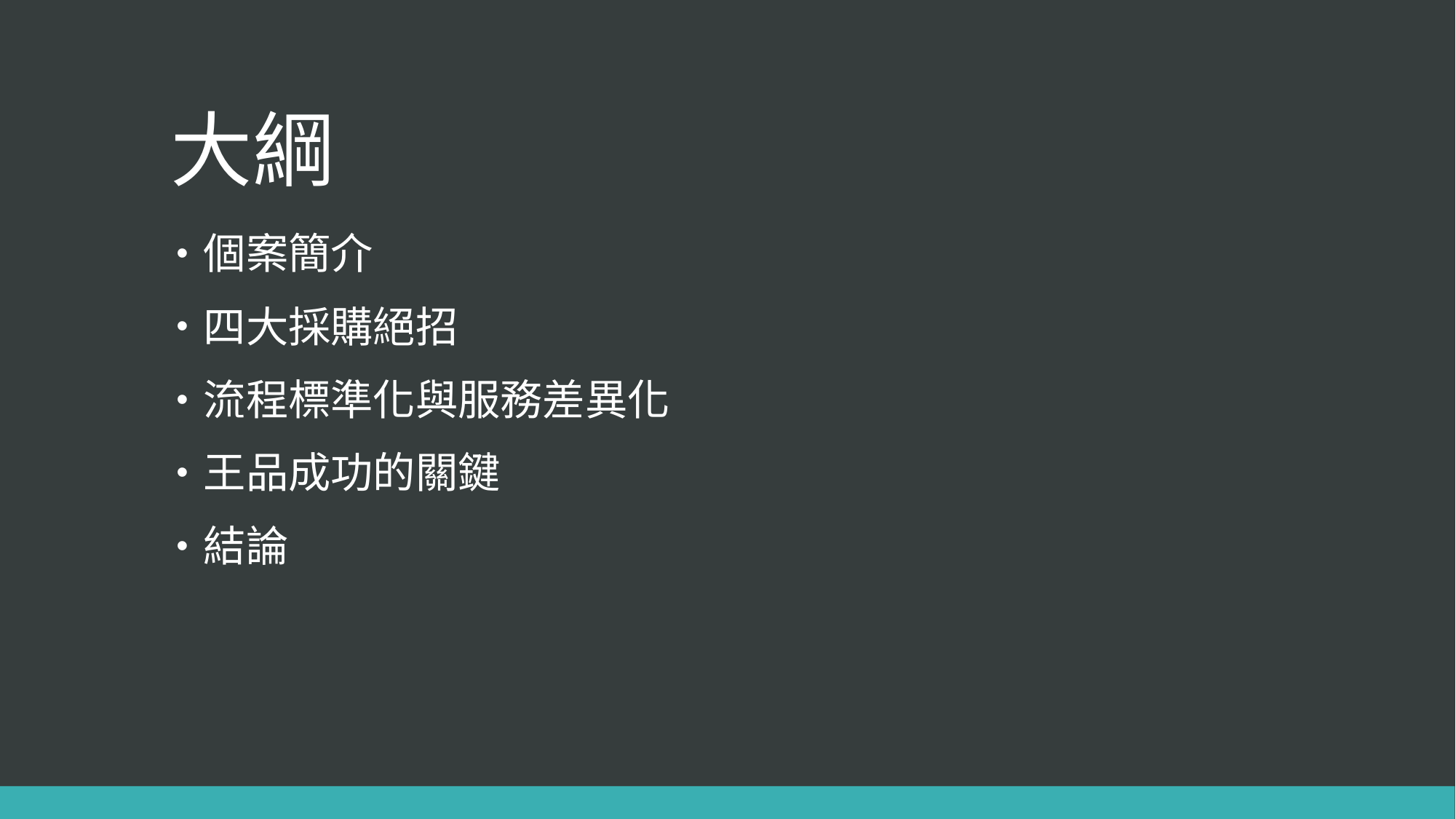

# 大綱
個案簡介
四大採購絕招
流程標準化與服務差異化
王品成功的關鍵
結論